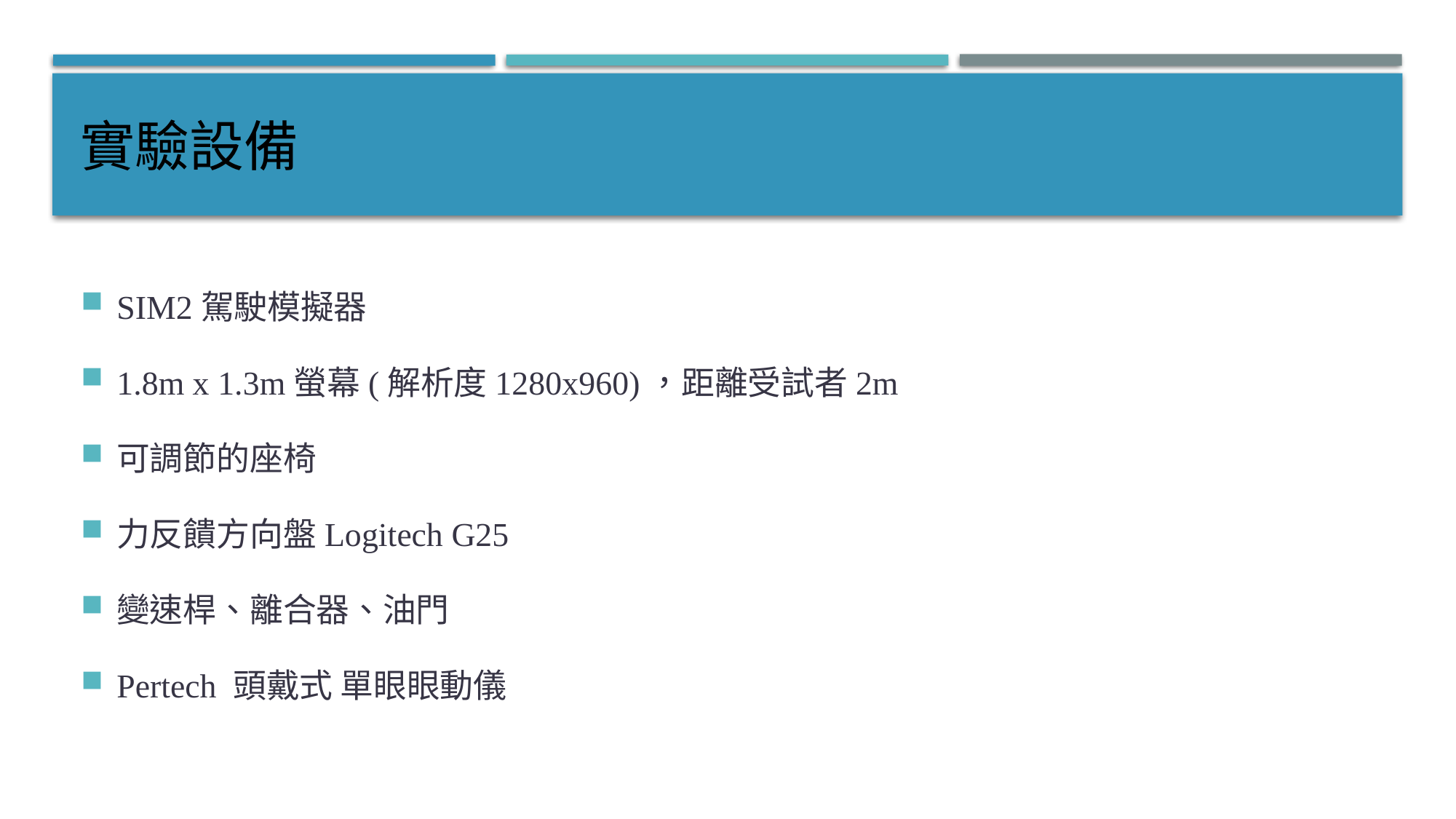

# 實驗設備
SIM2駕駛模擬器
1.8m x 1.3m螢幕(解析度1280x960)，距離受試者2m
可調節的座椅
力反饋方向盤Logitech G25
變速桿、離合器、油門
Pertech 頭戴式 單眼眼動儀